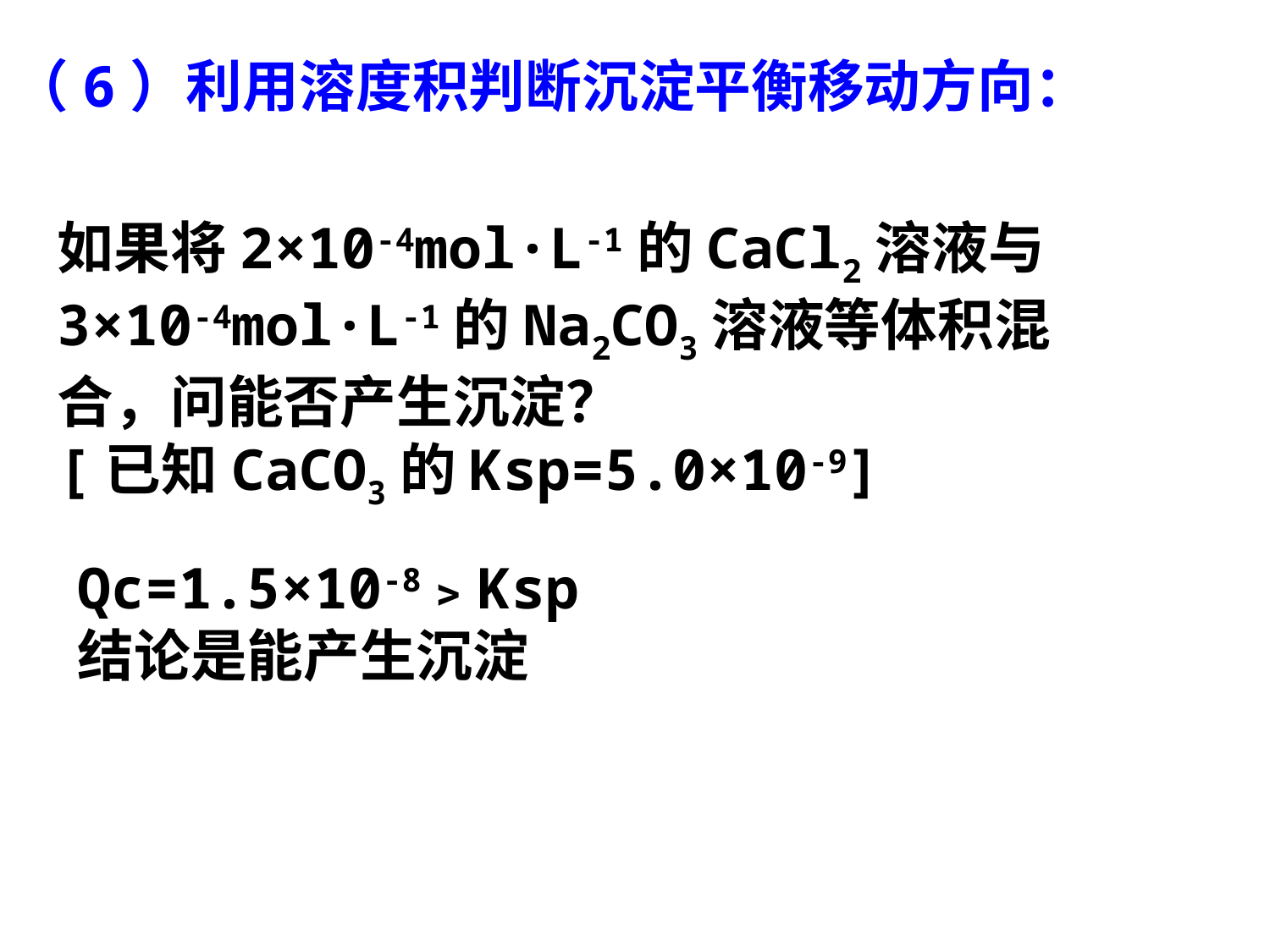

（6）利用溶度积判断沉淀平衡移动方向：
如果将2×10-4mol·L-1的CaCl2溶液与3×10-4mol·L-1的Na2CO3溶液等体积混合，问能否产生沉淀？
[已知CaCO3的Ksp=5.0×10-9]
Qc=1.5×10-8﹥Ksp
结论是能产生沉淀